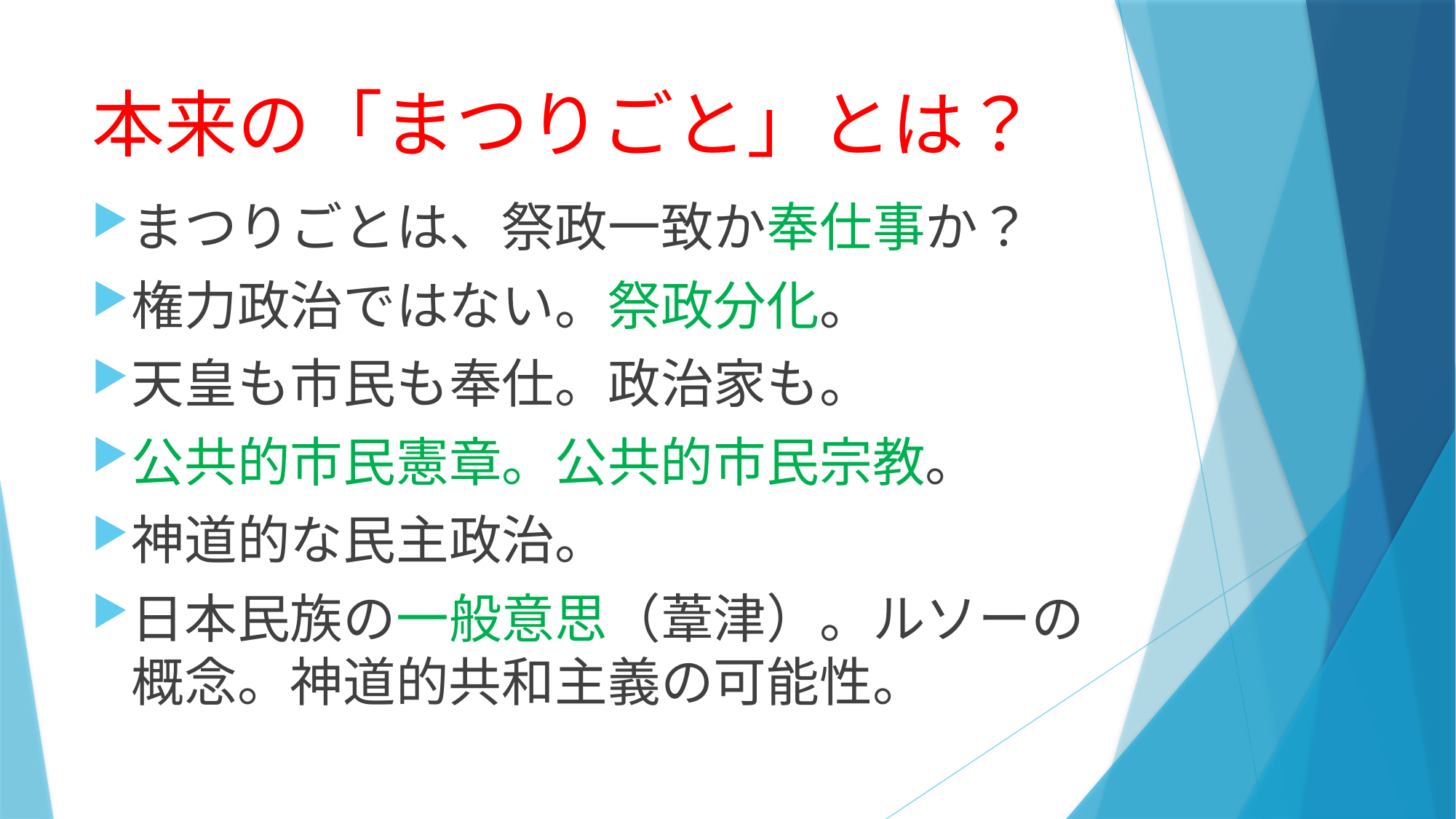

# 本来の「まつりごと」とは？
まつりごとは、祭政一致か奉仕事か？
権力政治ではない。祭政分化。
天皇も市民も奉仕。政治家も。
公共的市民憲章。公共的市民宗教。
神道的な民主政治。
日本民族の一般意思（葦津）。ルソーの概念。神道的共和主義の可能性。